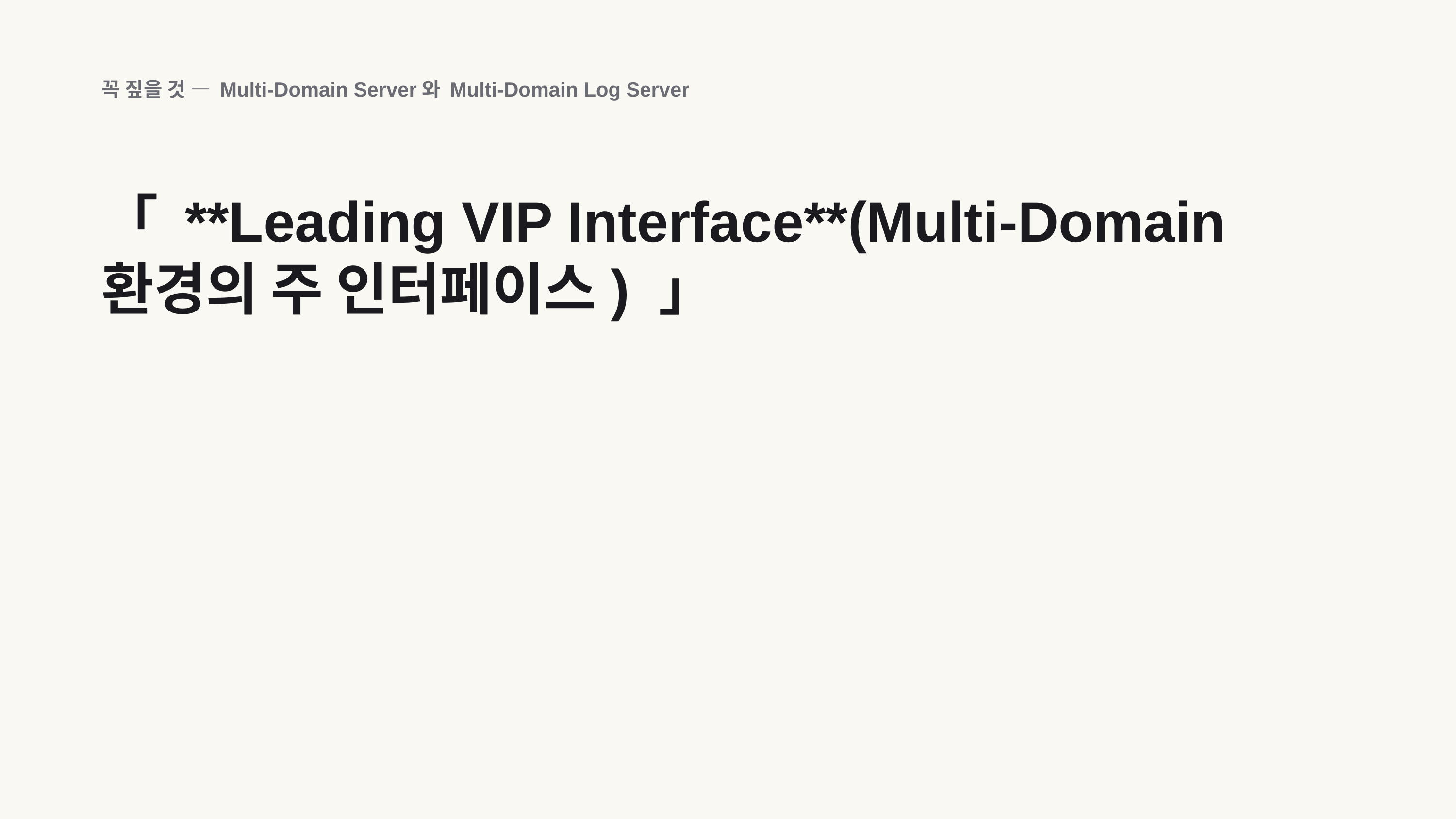

꼭 짚을 것 — Multi-Domain Server와 Multi-Domain Log Server
「 **Leading VIP Interface**(Multi-Domain 환경의 주 인터페이스) 」